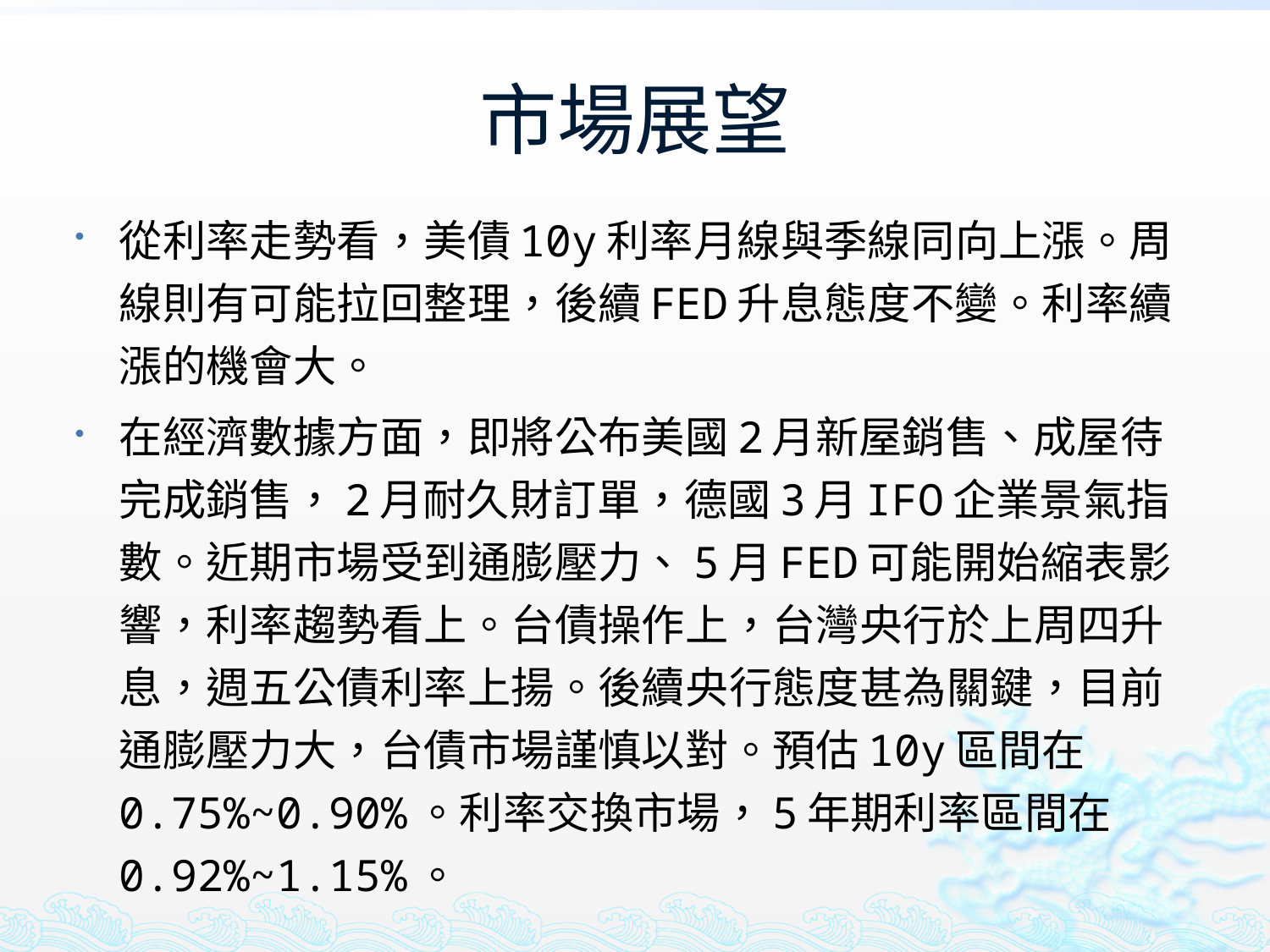

# 市場展望
從利率走勢看，美債10y利率月線與季線同向上漲。周線則有可能拉回整理，後續FED升息態度不變。利率續漲的機會大。
在經濟數據方面，即將公布美國2月新屋銷售、成屋待完成銷售，2月耐久財訂單，德國3月IFO企業景氣指數。近期市場受到通膨壓力、5月FED可能開始縮表影響，利率趨勢看上。台債操作上，台灣央行於上周四升息，週五公債利率上揚。後續央行態度甚為關鍵，目前通膨壓力大，台債市場謹慎以對。預估10y區間在0.75%~0.90%。利率交換市場，5年期利率區間在0.92%~1.15%。